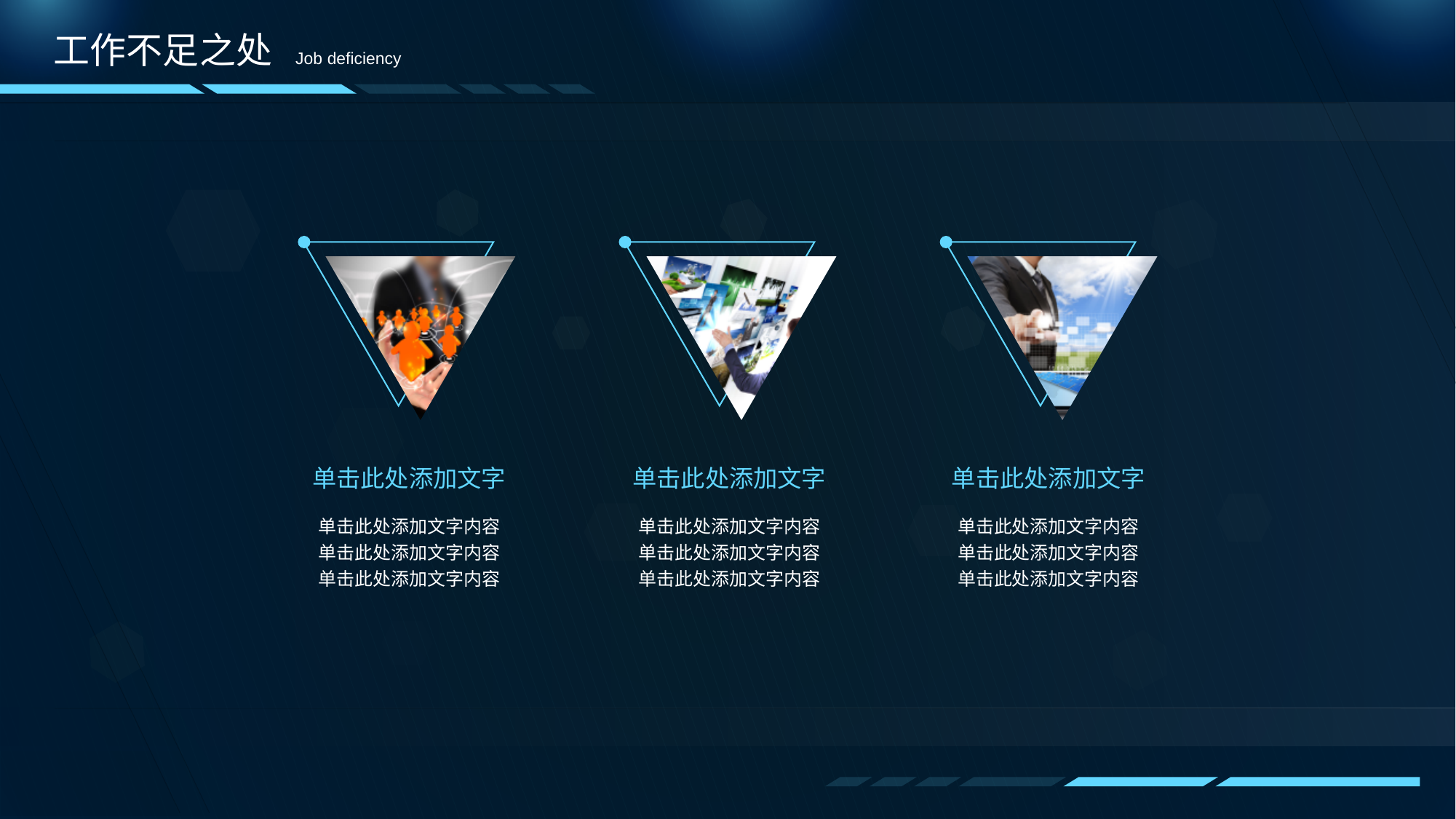

工作不足之处
Job deficiency

单击此处添加文字
单击此处添加文字
单击此处添加文字
单击此处添加文字内容
单击此处添加文字内容
单击此处添加文字内容
单击此处添加文字内容
单击此处添加文字内容
单击此处添加文字内容
单击此处添加文字内容
单击此处添加文字内容
单击此处添加文字内容